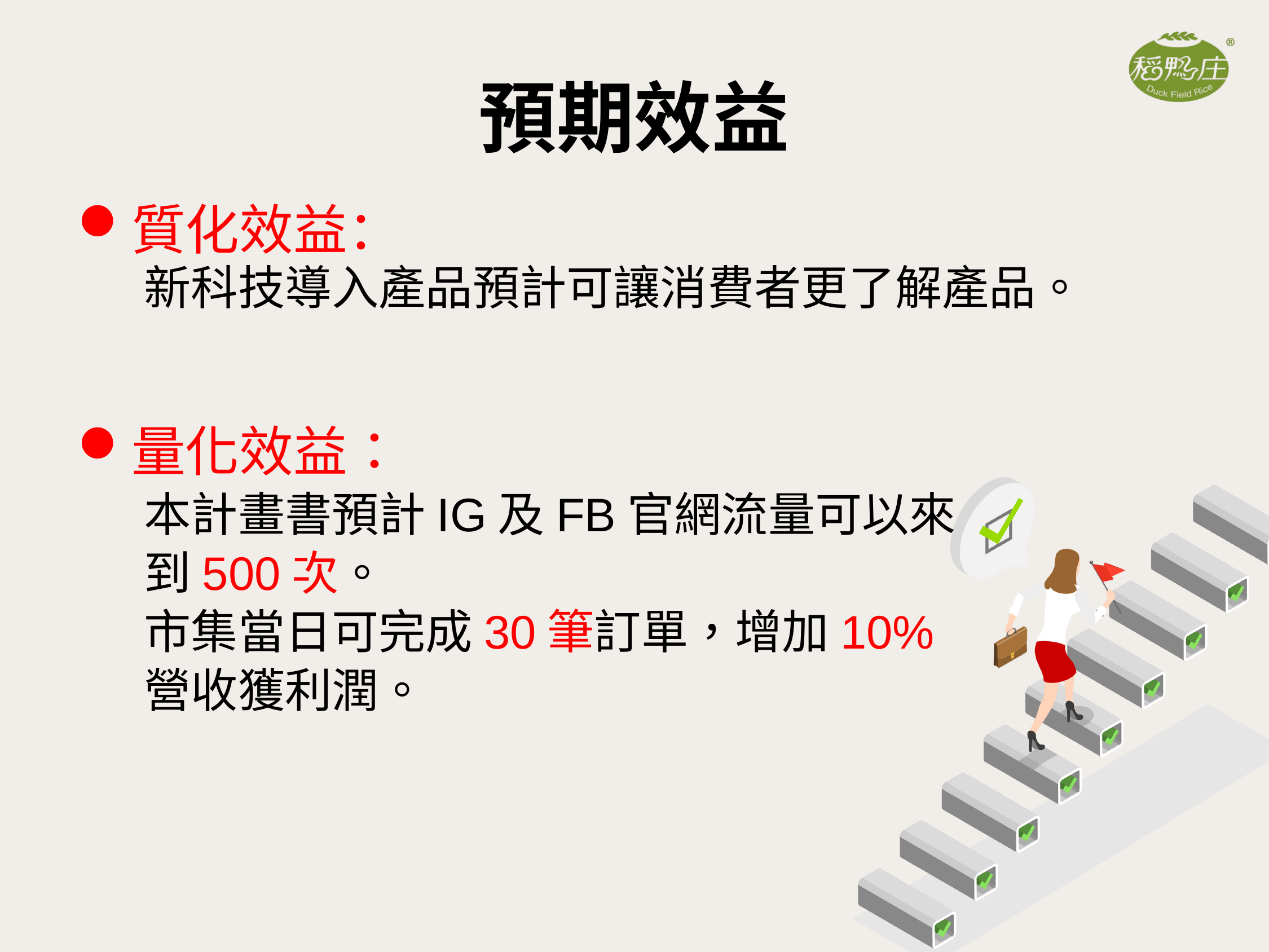

預期效益

質化效益：
新科技導入產品預計可讓消費者更了解產品。

量化效益：
本計畫書預計IG及FB官網流量可以來
到500次。
市集當日可完成30筆訂單，增加10%
營收獲利潤。